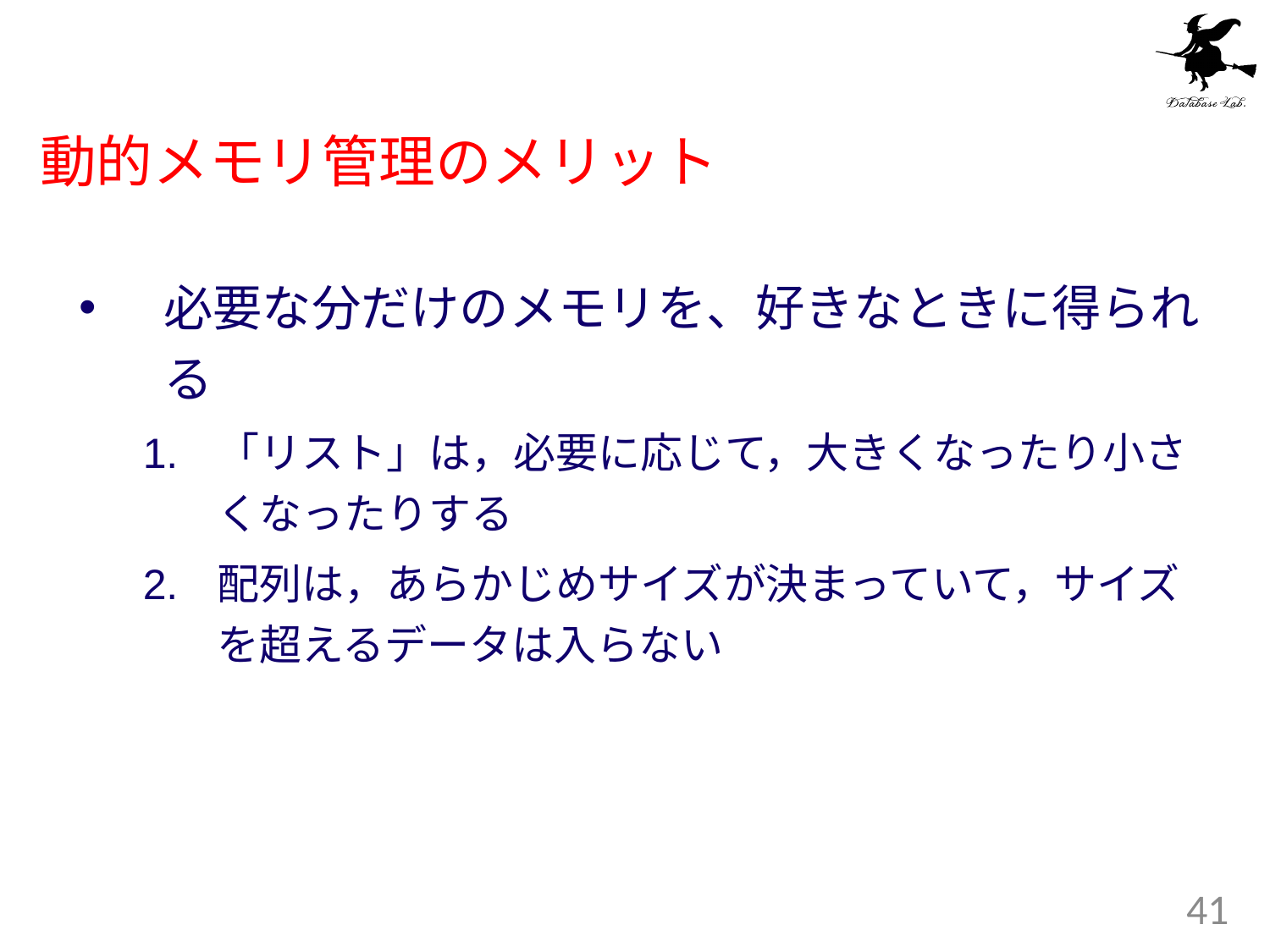

# 動的メモリ管理のメリット
必要な分だけのメモリを、好きなときに得られる
「リスト」は，必要に応じて，大きくなったり小さくなったりする
配列は，あらかじめサイズが決まっていて，サイズを超えるデータは入らない

41